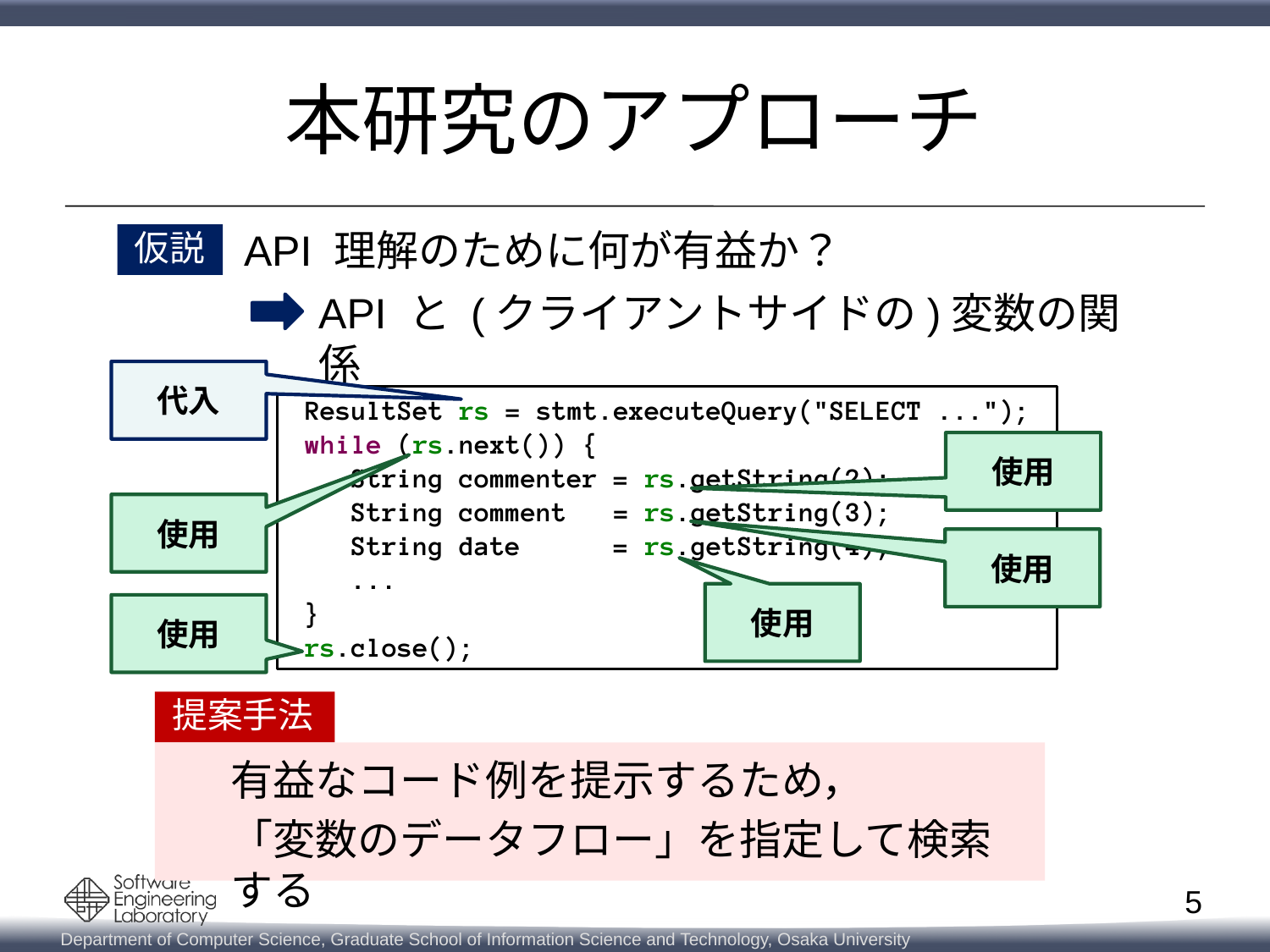

# 本研究のアプローチ
API 理解のために何が有益か？
仮説

API と (クライアントサイドの)変数の関係

代入
 ResultSet rs = stmt.executeQuery("SELECT ...");
 while (rs.next()) {
    String commenter = rs.getString(2);
    String comment   = rs.getString(3);
    String date      = rs.getString(4);
    ...
 }
 rs.close();
使用
使用
使用
使用
使用
提案手法

有益なコード例を提示するため，
「変数のデータフロー」を指定して検索する
5